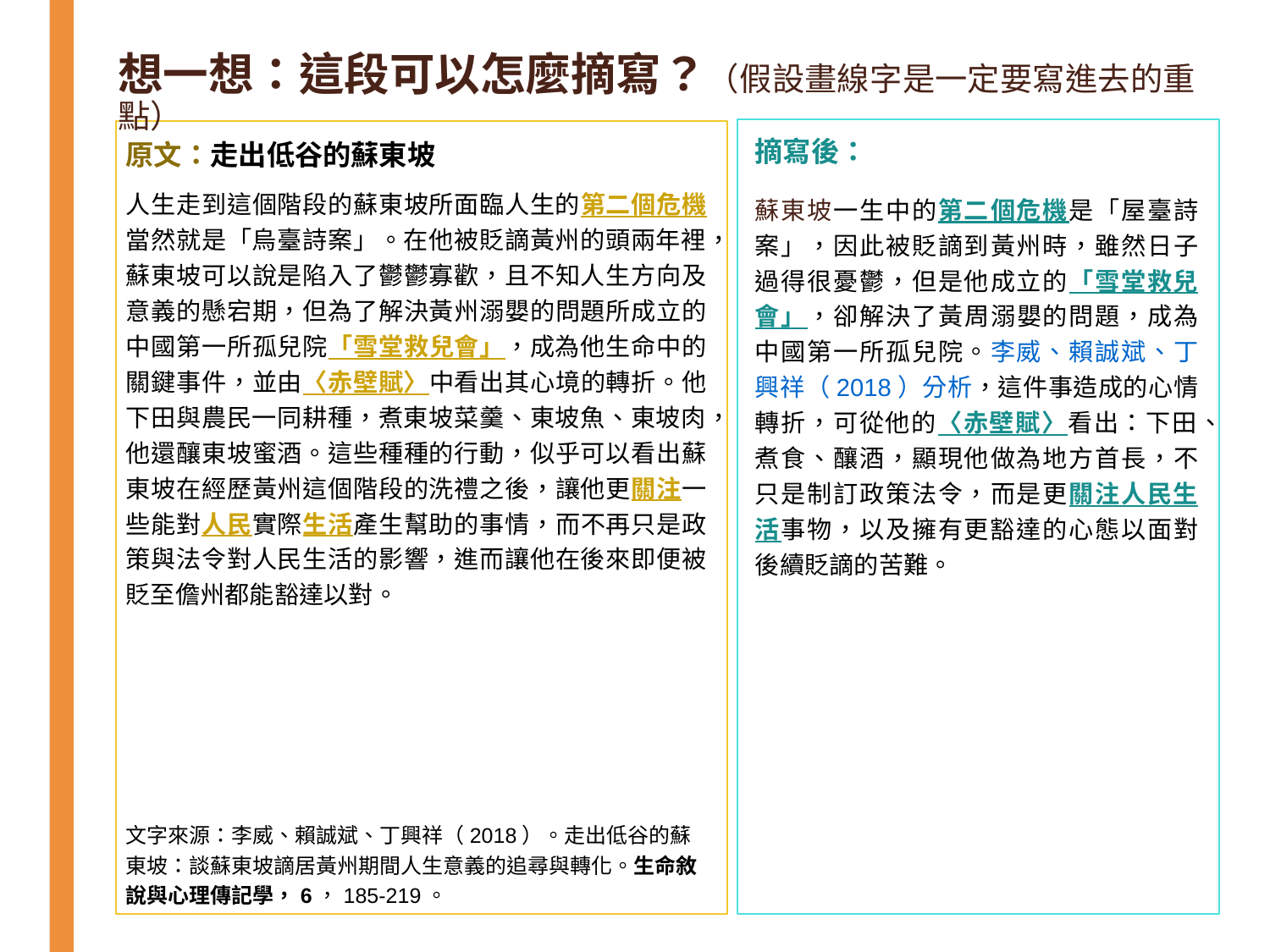

# 想一想：這段可以怎麼摘寫？（假設畫線字是一定要寫進去的重點）

原文：走出低谷的蘇東坡
人生走到這個階段的蘇東坡所面臨人生的第二個危機當然就是「烏臺詩案」。在他被貶謫黃州的頭兩年裡，蘇東坡可以說是陷入了鬱鬱寡歡，且不知人生方向及意義的懸宕期，但為了解決黃州溺嬰的問題所成立的中國第一所孤兒院「雪堂救兒會」，成為他生命中的關鍵事件，並由〈赤壁賦〉中看出其心境的轉折。他下田與農民一同耕種，煮東坡菜羹、東坡魚、東坡肉，他還釀東坡蜜酒。這些種種的行動，似乎可以看出蘇東坡在經歷黃州這個階段的洗禮之後，讓他更關注一些能對人民實際生活產生幫助的事情，而不再只是政策與法令對人民生活的影響，進而讓他在後來即便被貶至儋州都能豁達以對。

文字來源：李威、賴誠斌、丁興祥（2018）。走出低谷的蘇東坡：談蘇東坡謫居黃州期間人生意義的追尋與轉化。生命敘說與心理傳記學，6，185-219。
摘寫後：
蘇東坡一生中的第二個危機是「屋臺詩案」，因此被貶謫到黃州時，雖然日子過得很憂鬱，但是他成立的「雪堂救兒會」，卻解決了黃周溺嬰的問題，成為中國第一所孤兒院。李威、賴誠斌、丁興祥（2018）分析，這件事造成的心情轉折，可從他的〈赤壁賦〉看出：下田、煮食、釀酒，顯現他做為地方首長，不只是制訂政策法令，而是更關注人民生活事物，以及擁有更豁達的心態以面對後續貶謫的苦難。

49